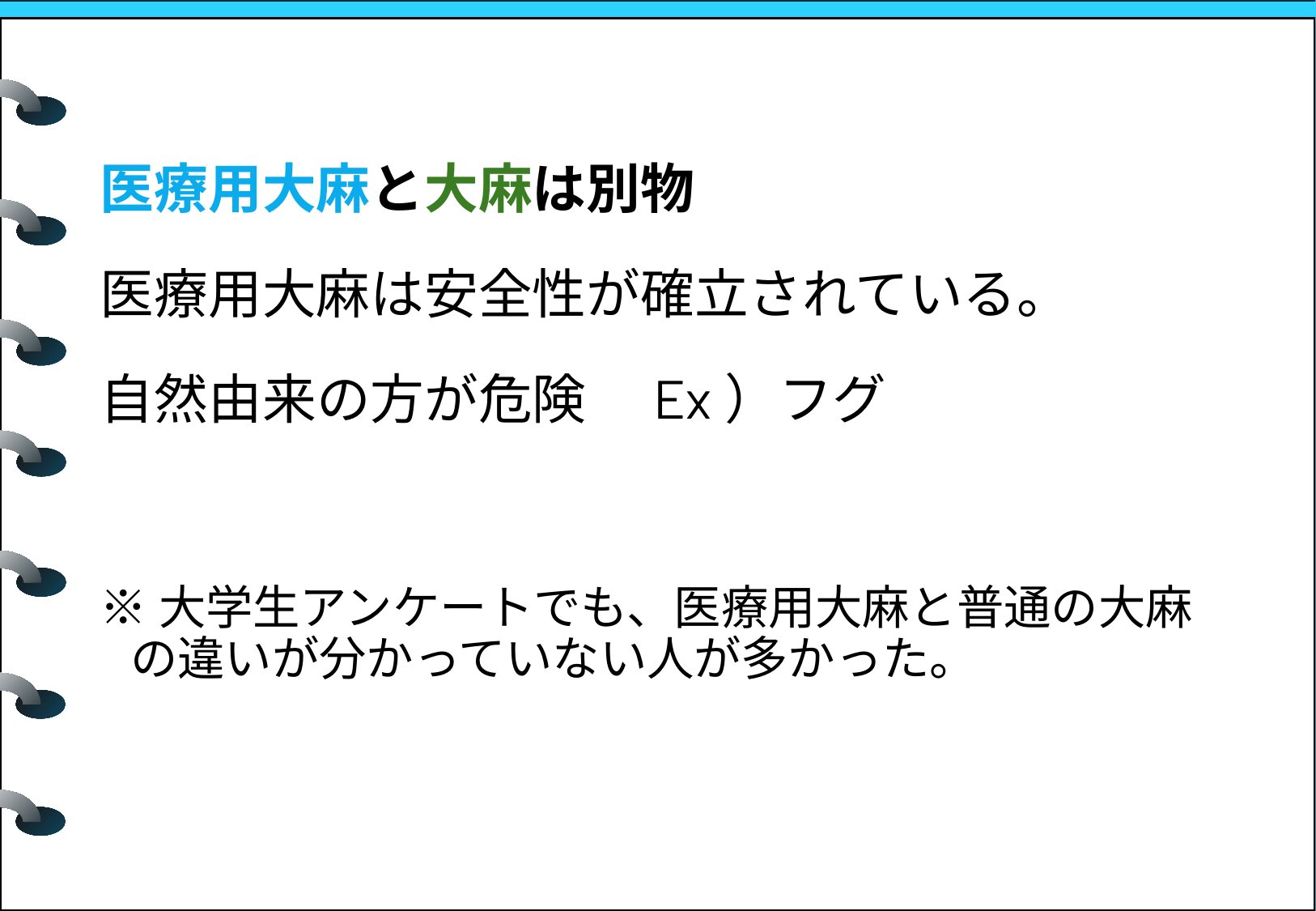

医療用大麻と大麻は別物
医療用大麻は安全性が確立されている。
自然由来の方が危険　Ex）フグ

※大学生アンケートでも、医療用大麻と普通の大麻の違いが分かっていない人が多かった。